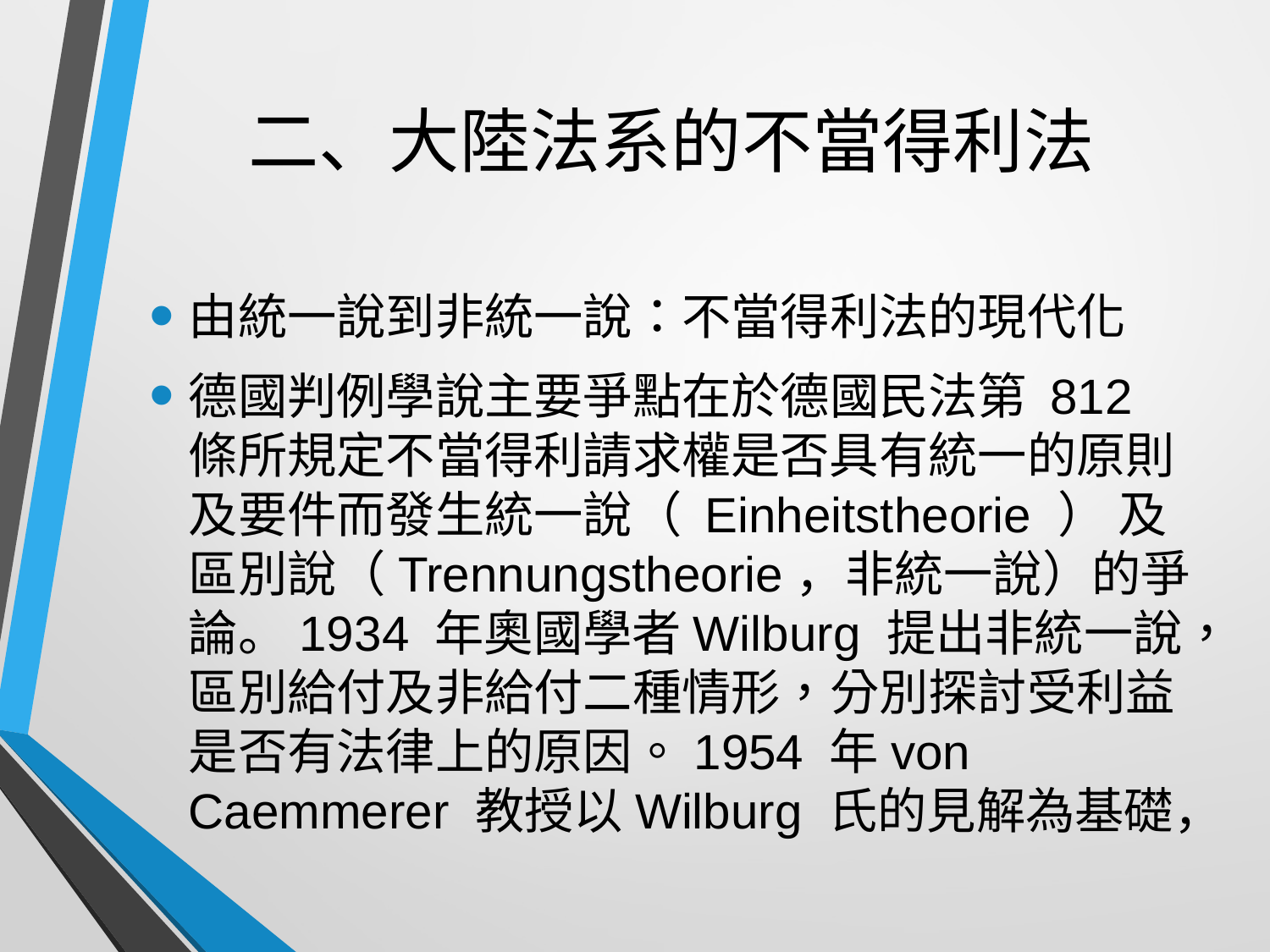

# 二、大陸法系的不當得利法
由統一說到非統一說：不當得利法的現代化
德國判例學說主要爭點在於德國民法第 812 條所規定不當得利請求權是否具有統一的原則及要件而發生統一說（ Einheitstheorie ） 及區別說（Trennungstheorie，非統一說）的爭論。1934 年奧國學者Wilburg 提出非統一說，區別給付及非給付二種情形，分別探討受利益是否有法律上的原因。1954 年von Caemmerer 教授以Wilburg 氏的見解為基礎，